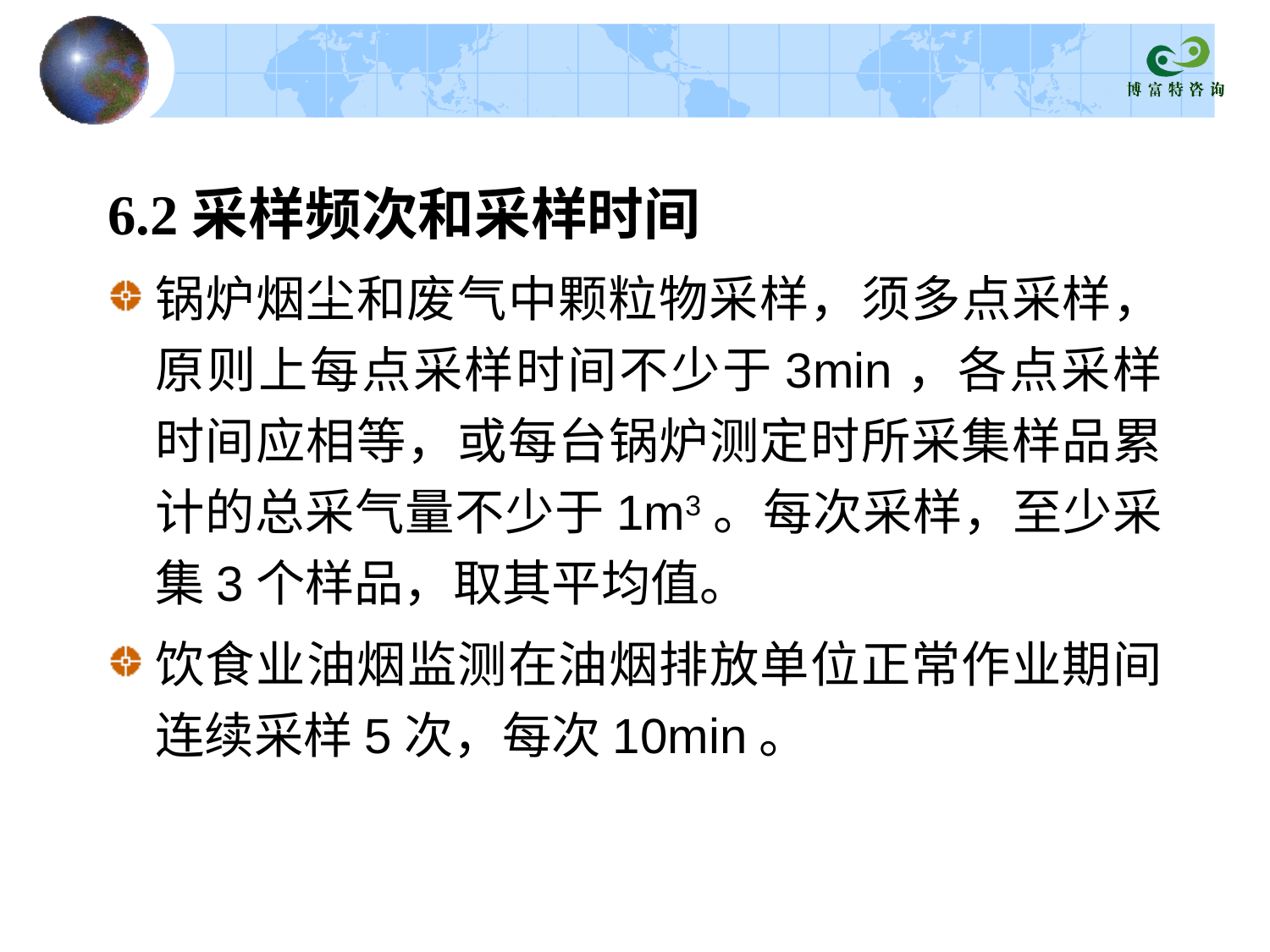

6.2采样频次和采样时间
锅炉烟尘和废气中颗粒物采样，须多点采样，原则上每点采样时间不少于3min，各点采样时间应相等，或每台锅炉测定时所采集样品累计的总采气量不少于1m3。每次采样，至少采集3个样品，取其平均值。
饮食业油烟监测在油烟排放单位正常作业期间连续采样5次，每次10min。